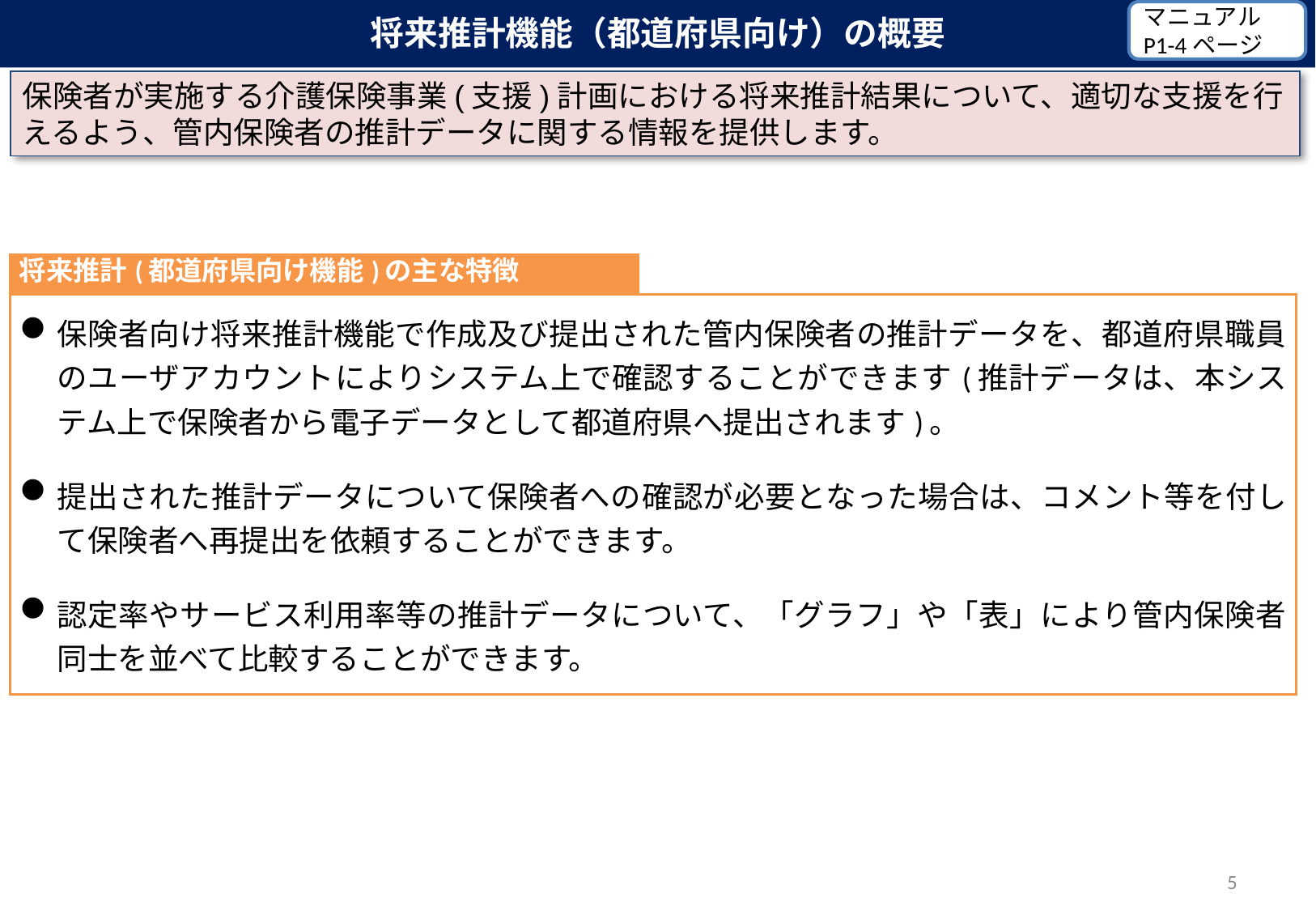

将来推計機能（都道府県向け）の概要
マニュアル
P1-4ページ

保険者が実施する介護保険事業(支援)計画における将来推計結果について、適切な支援を行えるよう、管内保険者の推計データに関する情報を提供します。
| 将来推計(都道府県向け機能)の主な特徴 |  |
| --- | --- |
| 保険者向け将来推計機能で作成及び提出された管内保険者の推計データを、都道府県職員のユーザアカウントによりシステム上で確認することができます(推計データは、本システム上で保険者から電子データとして都道府県へ提出されます)。 提出された推計データについて保険者への確認が必要となった場合は、コメント等を付して保険者へ再提出を依頼することができます。 認定率やサービス利用率等の推計データについて、「グラフ」や「表」により管内保険者同士を並べて比較することができます。 |  |
5